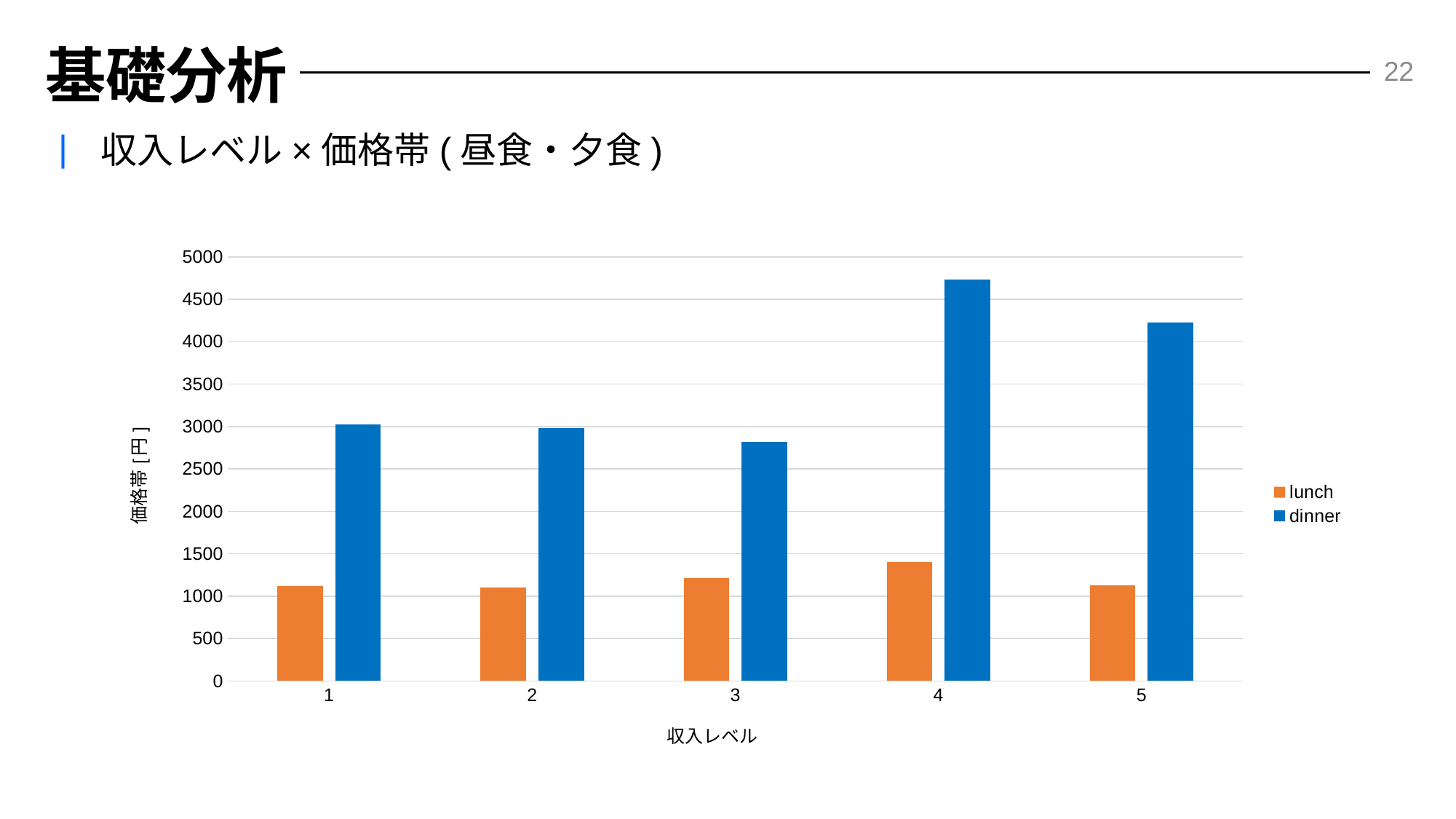

22
# 基礎分析
収入レベル×価格帯(昼食・夕食)

### Chart

| Category | lunch | dinner |
|---|---|---|